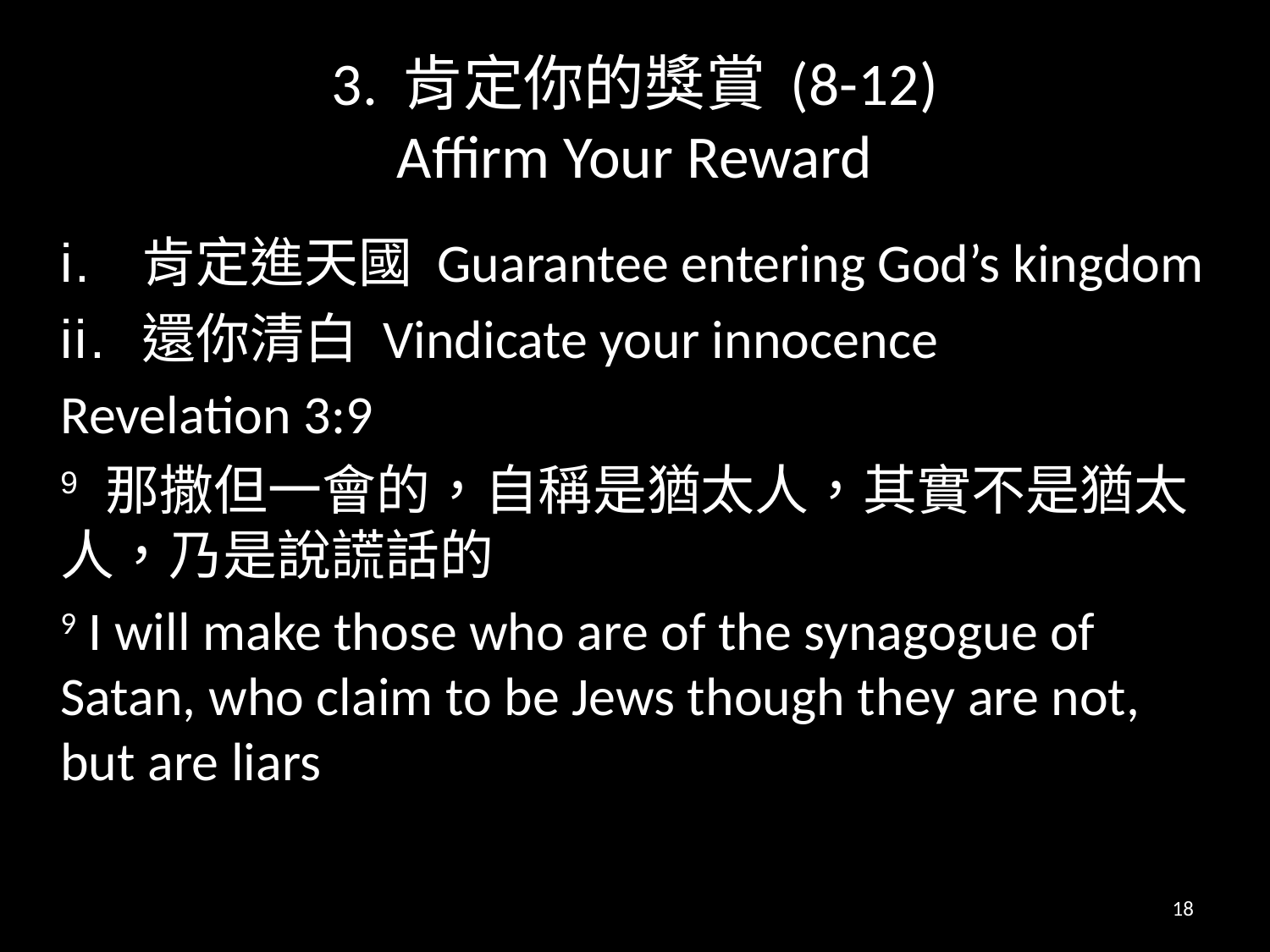

# 3. 肯定你的獎賞 (8-12) Affirm Your Reward
肯定進天國 Guarantee entering God’s kingdom
還你清白 Vindicate your innocence
Revelation 3:9
9 那撒但一會的，自稱是猶太人，其實不是猶太人，乃是說謊話的
9 I will make those who are of the synagogue of Satan, who claim to be Jews though they are not, but are liars

18